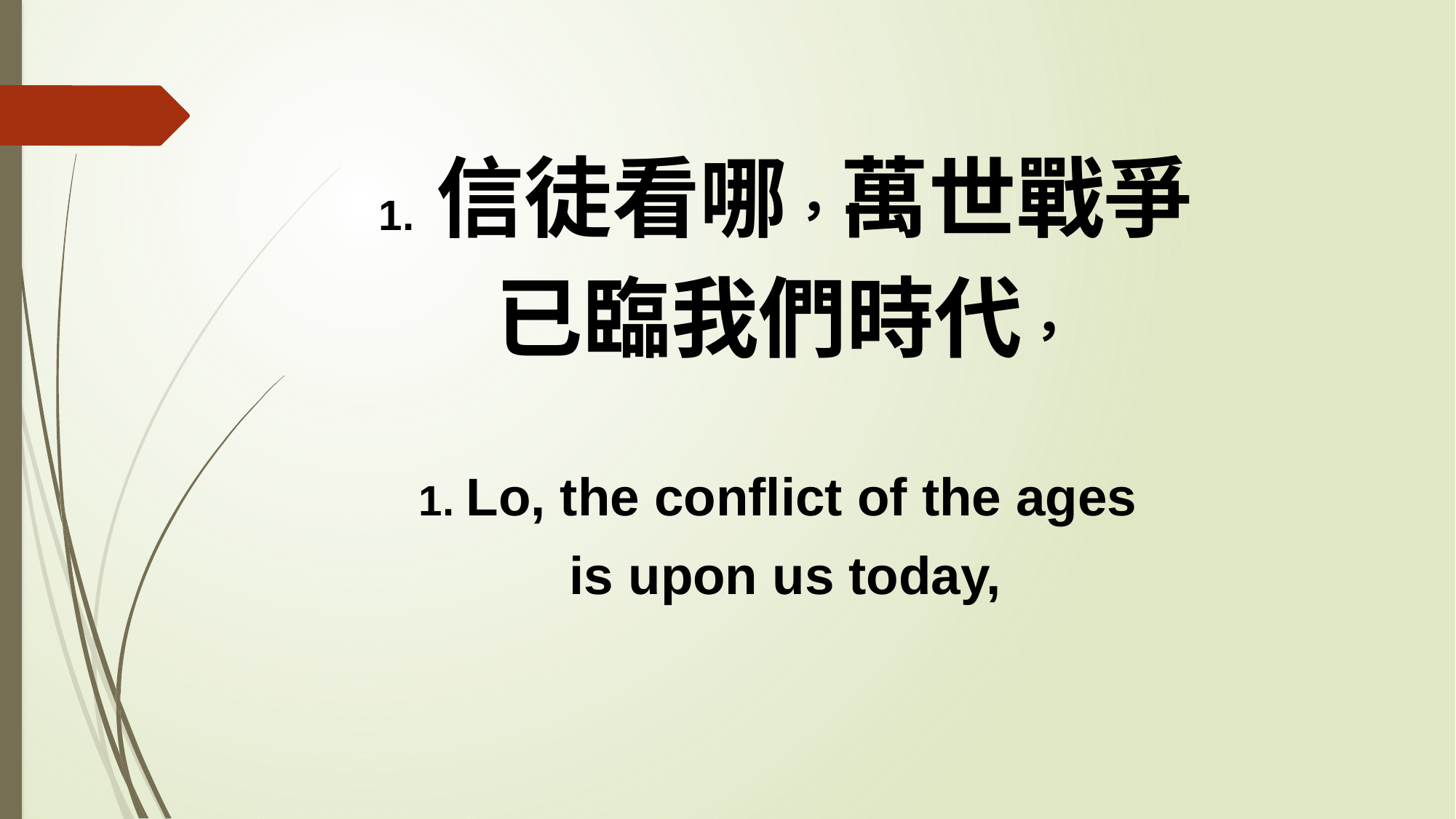

1. 信徒看哪，萬世戰爭
已臨我們時代，

1. Lo, the conflict of the ages
is upon us today,